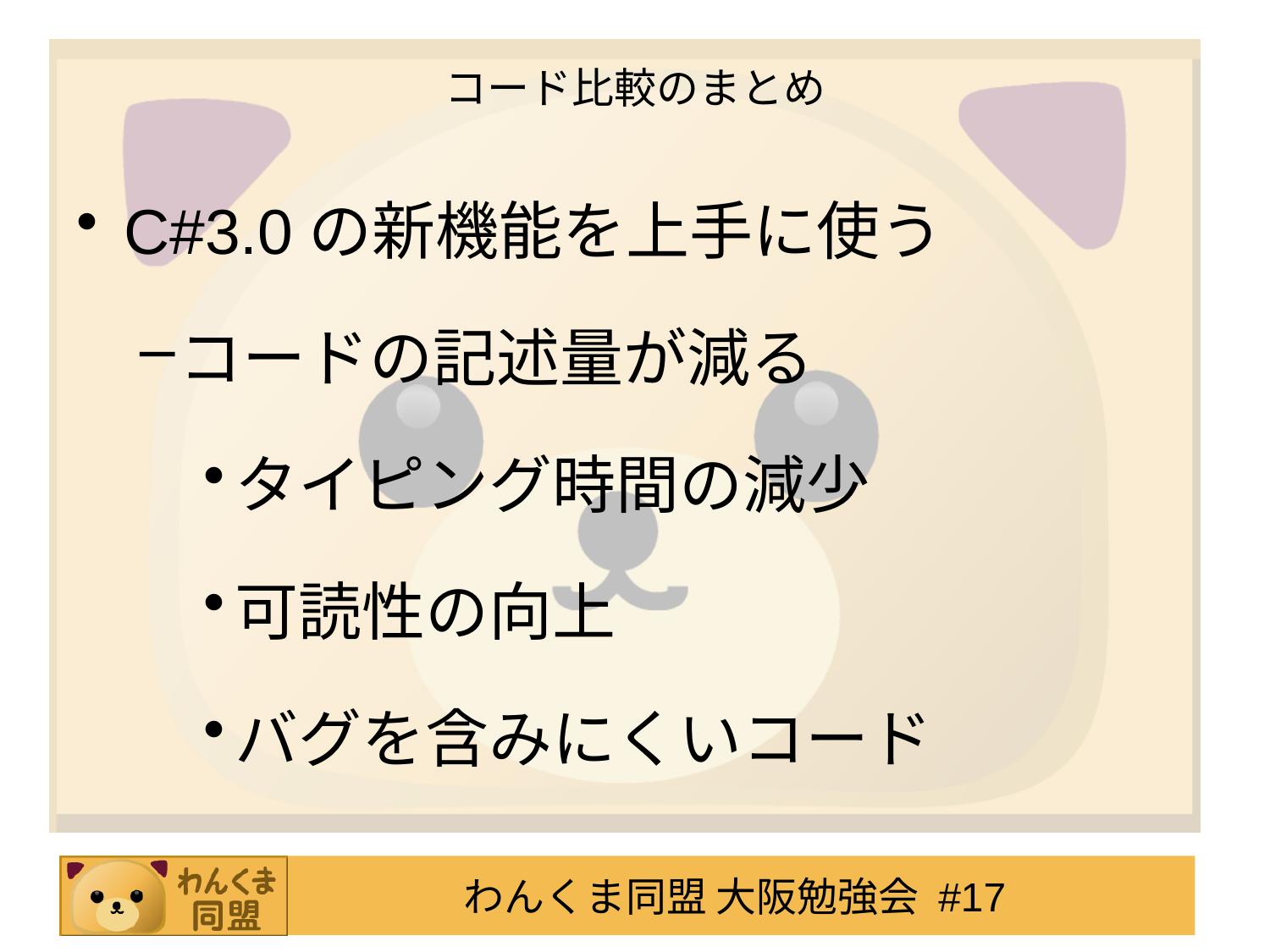

# コード比較のまとめ
C#3.0の新機能を上手に使う
コードの記述量が減る
タイピング時間の減少
可読性の向上
バグを含みにくいコード